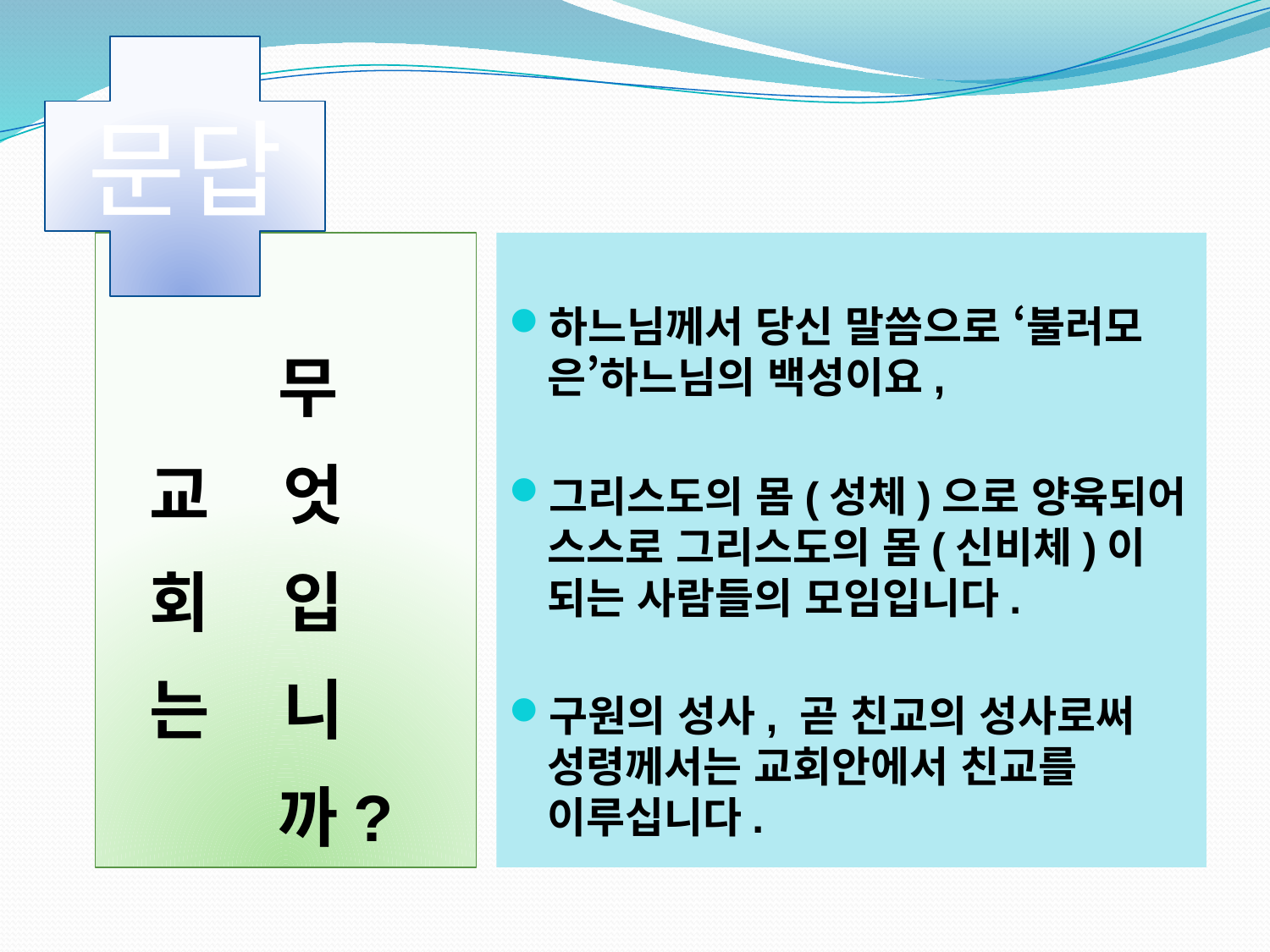

문답

         무
  교    엇
  회    입
  는    니
         까?

하느님께서 당신 말씀으로 ‘불러모은’하느님의 백성이요,

그리스도의 몸(성체)으로 양육되어 스스로 그리스도의 몸(신비체)이 되는 사람들의 모임입니다.

구원의 성사, 곧 친교의 성사로써 성령께서는 교회안에서 친교를 이루십니다.